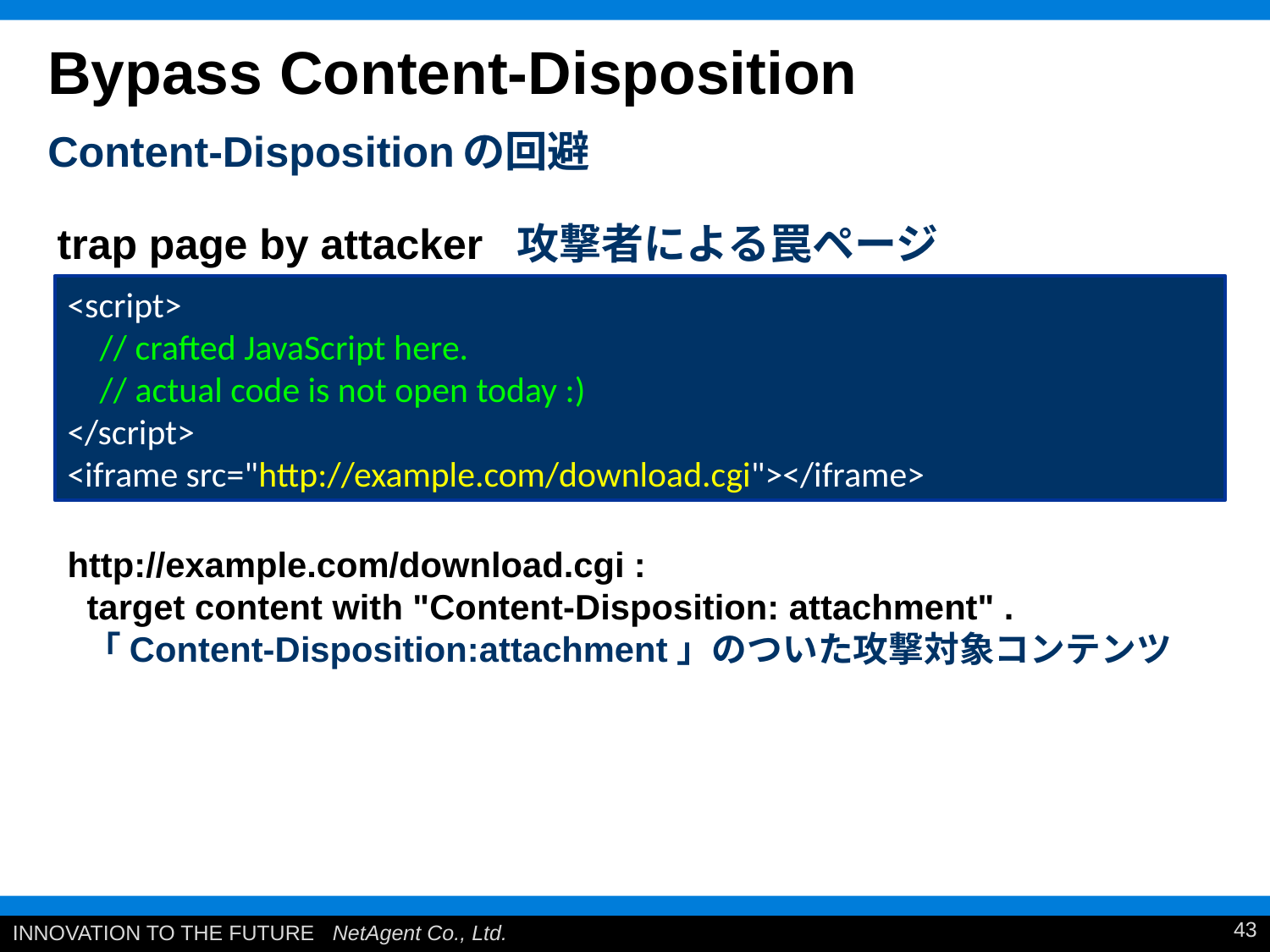

# Bypass Content-Disposition Content-Dispositionの回避
trap page by attacker  攻撃者による罠ページ
<script>
    // crafted JavaScript here.
    // actual code is not open today :)
</script>
<iframe src="http://example.com/download.cgi"></iframe>
http://example.com/download.cgi :
  target content with "Content-Disposition: attachment" .
 「Content-Disposition:attachment」のついた攻撃対象コンテンツ
43